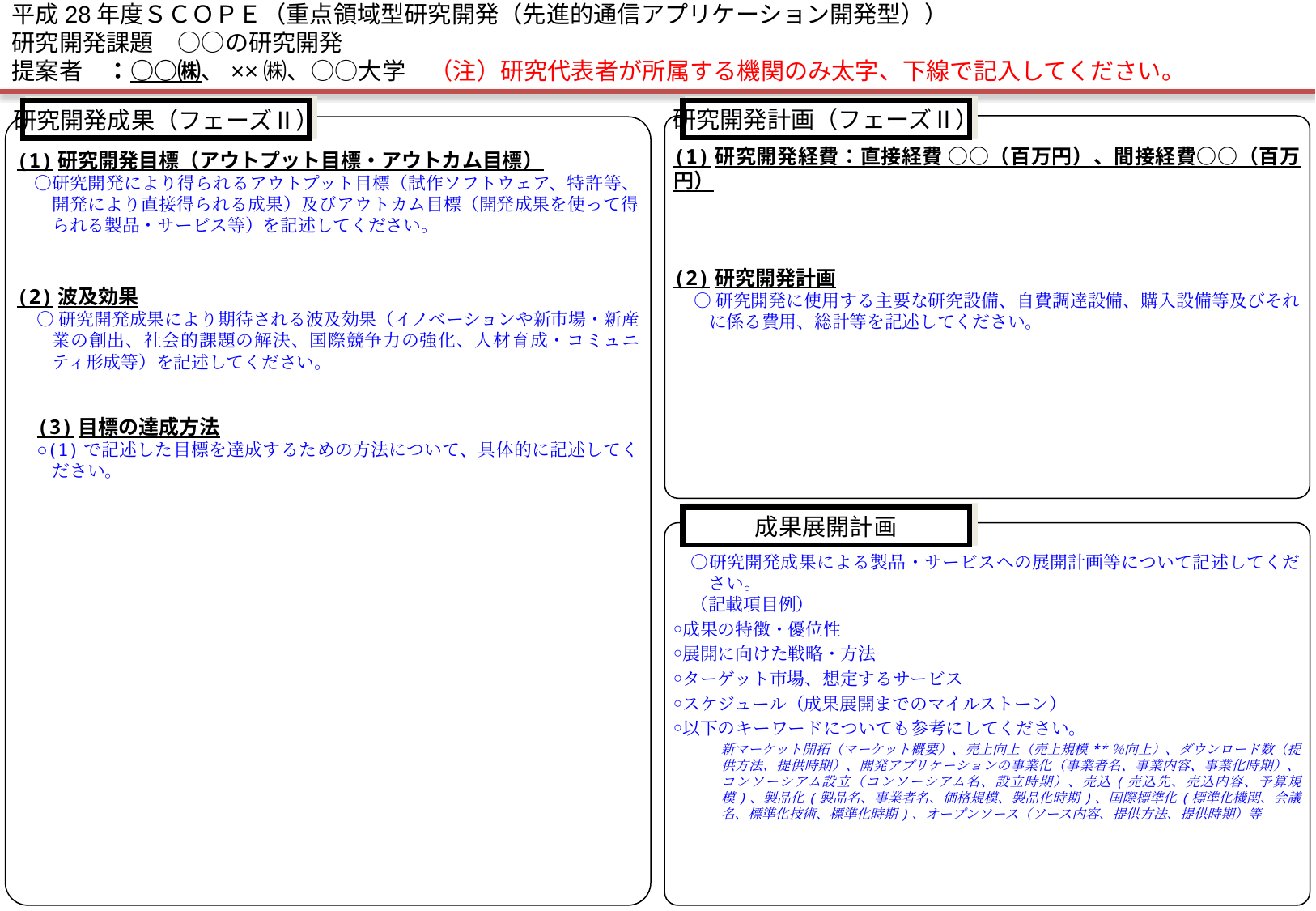

平成28年度ＳＣＯＰＥ（重点領域型研究開発（先進的通信アプリケーション開発型））
研究開発課題　○○の研究開発
提案者　：○○㈱、××㈱、○○大学　（注）研究代表者が所属する機関のみ太字、下線で記入してください。
研究開発計画（フェーズⅡ）
研究開発成果（フェーズⅡ）

(1)研究開発経費：直接経費 ○○（百万円）、間接経費○○（百万円）

(2)研究開発計画
○研究開発に使用する主要な研究設備、自費調達設備、購入設備等及びそれに係る費用、総計等を記述してください。

(1)研究開発目標（アウトプット目標・アウトカム目標）
　○研究開発により得られるアウトプット目標（試作ソフトウェア、特許等、開発により直接得られる成果）及びアウトカム目標（開発成果を使って得られる製品・サービス等）を記述してください。

(2)波及効果
○研究開発成果により期待される波及効果（イノベーションや新市場・新産業の創出、社会的課題の解決、国際競争力の強化、人材育成・コミュニティ形成等）を記述してください。

(3)目標の達成方法
○(1)で記述した目標を達成するための方法について、具体的に記述してください。

成果展開計画

　○研究開発成果による製品・サービスへの展開計画等について記述してください。
　（記載項目例）
￮成果の特徴・優位性
￮展開に向けた戦略・方法
￮ターゲット市場、想定するサービス
￮スケジュール（成果展開までのマイルストーン）
￮以下のキーワードについても参考にしてください。
新マーケット開拓（マーケット概要）、売上向上（売上規模**％向上）、ダウンロード数（提供方法、提供時期）、開発アプリケーションの事業化（事業者名、事業内容、事業化時期）、コンソーシアム設立（コンソーシアム名、設立時期）、売込(売込先、売込内容、予算規模)、製品化(製品名、事業者名、価格規模、製品化時期)、国際標準化(標準化機関、会議名、標準化技術、標準化時期)、オープンソース（ソース内容、提供方法、提供時期）等